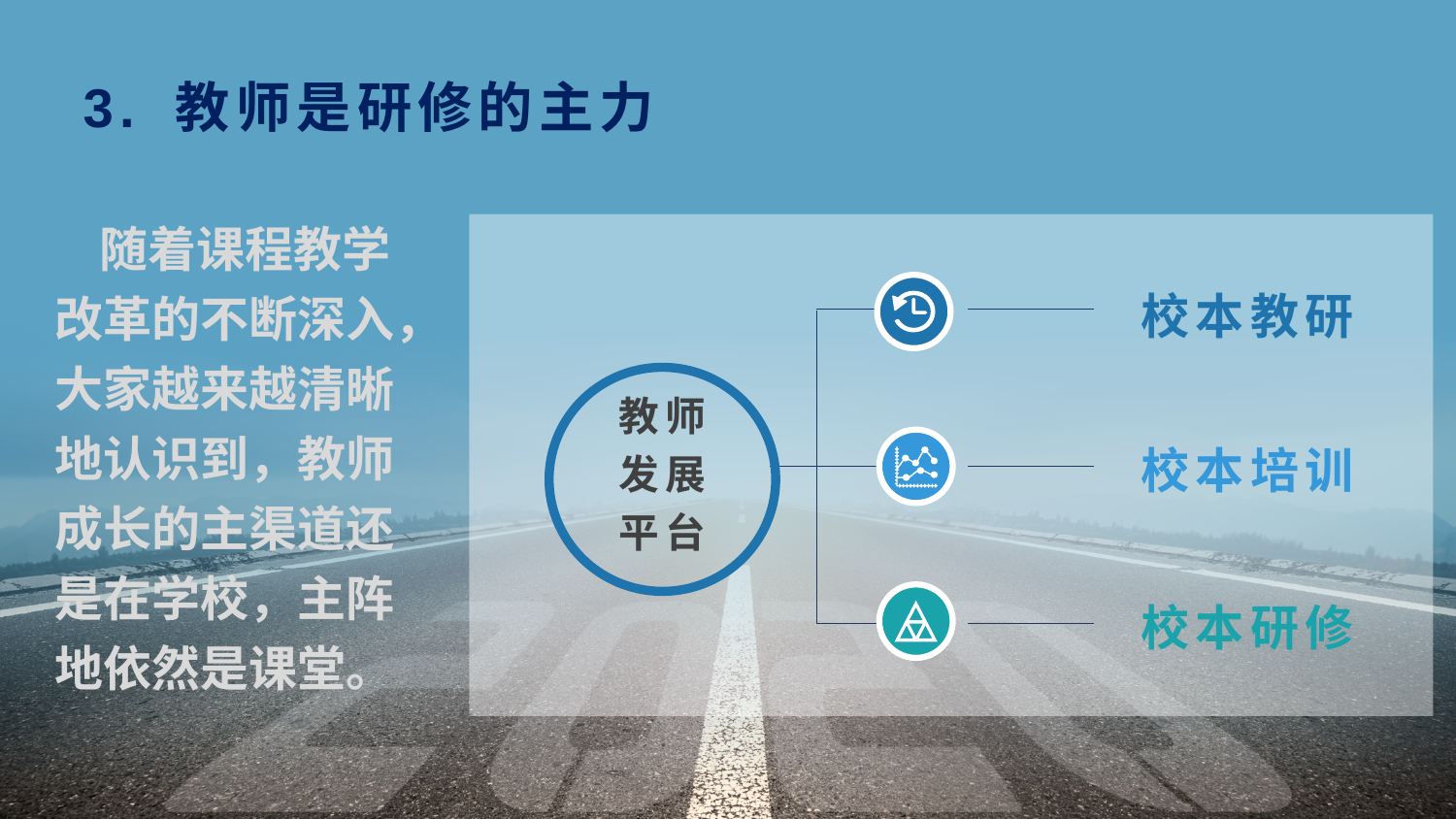

3. 教师是研修的主力
   随着课程教学改革的不断深入，大家越来越清晰地认识到，教师成长的主渠道还是在学校，主阵地依然是课堂。

校本教研

教师
发展
平台

校本培训

校本研修